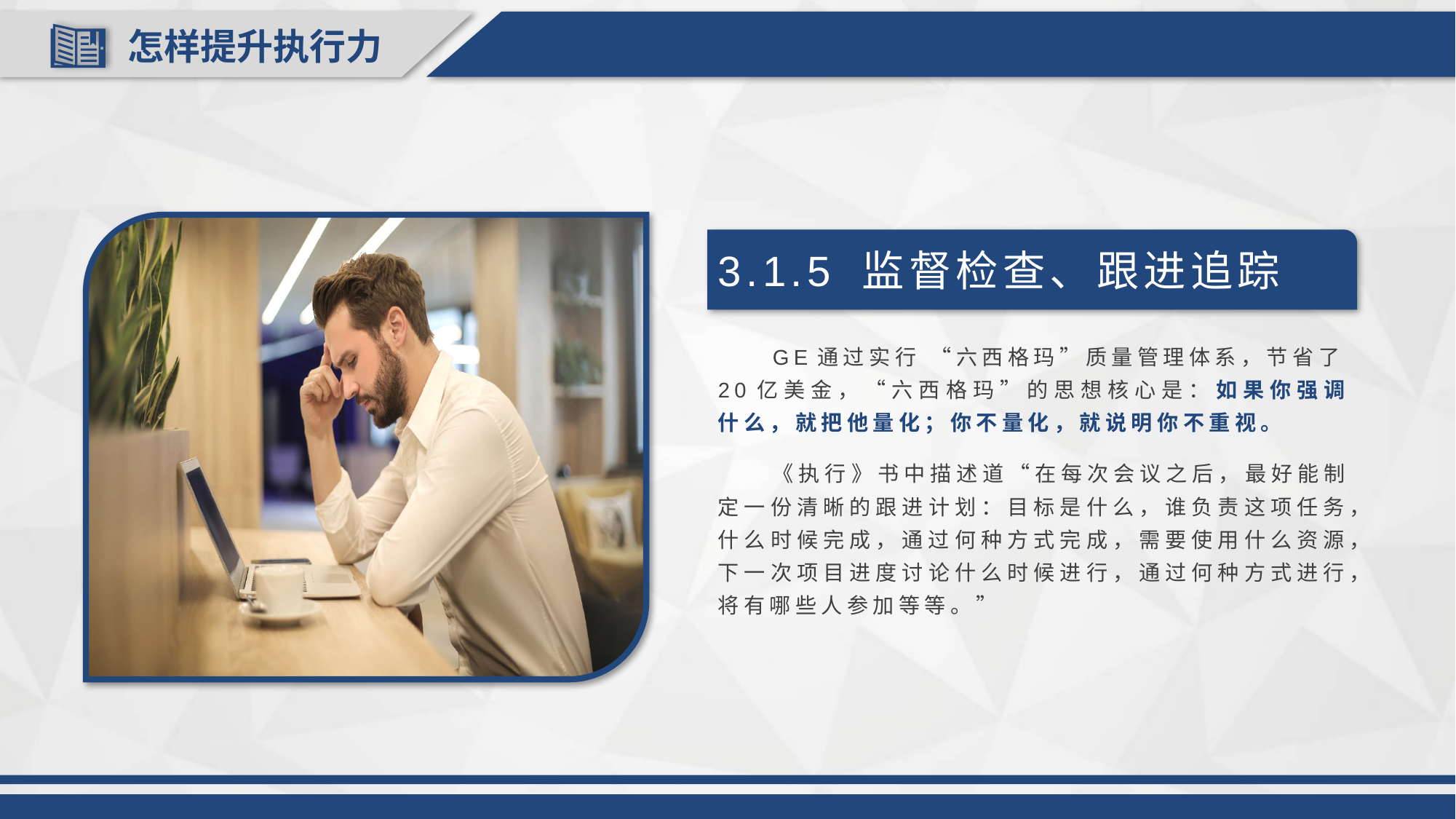

怎样提升执行力

3.1.5 监督检查、跟进追踪
GE通过实行 “六西格玛”质量管理体系，节省了20亿美金，“六西格玛”的思想核心是：如果你强调什么，就把他量化；你不量化，就说明你不重视。
《执行》书中描述道“在每次会议之后，最好能制定一份清晰的跟进计划：目标是什么，谁负责这项任务，什么时候完成，通过何种方式完成，需要使用什么资源，下一次项目进度讨论什么时候进行，通过何种方式进行，将有哪些人参加等等。”